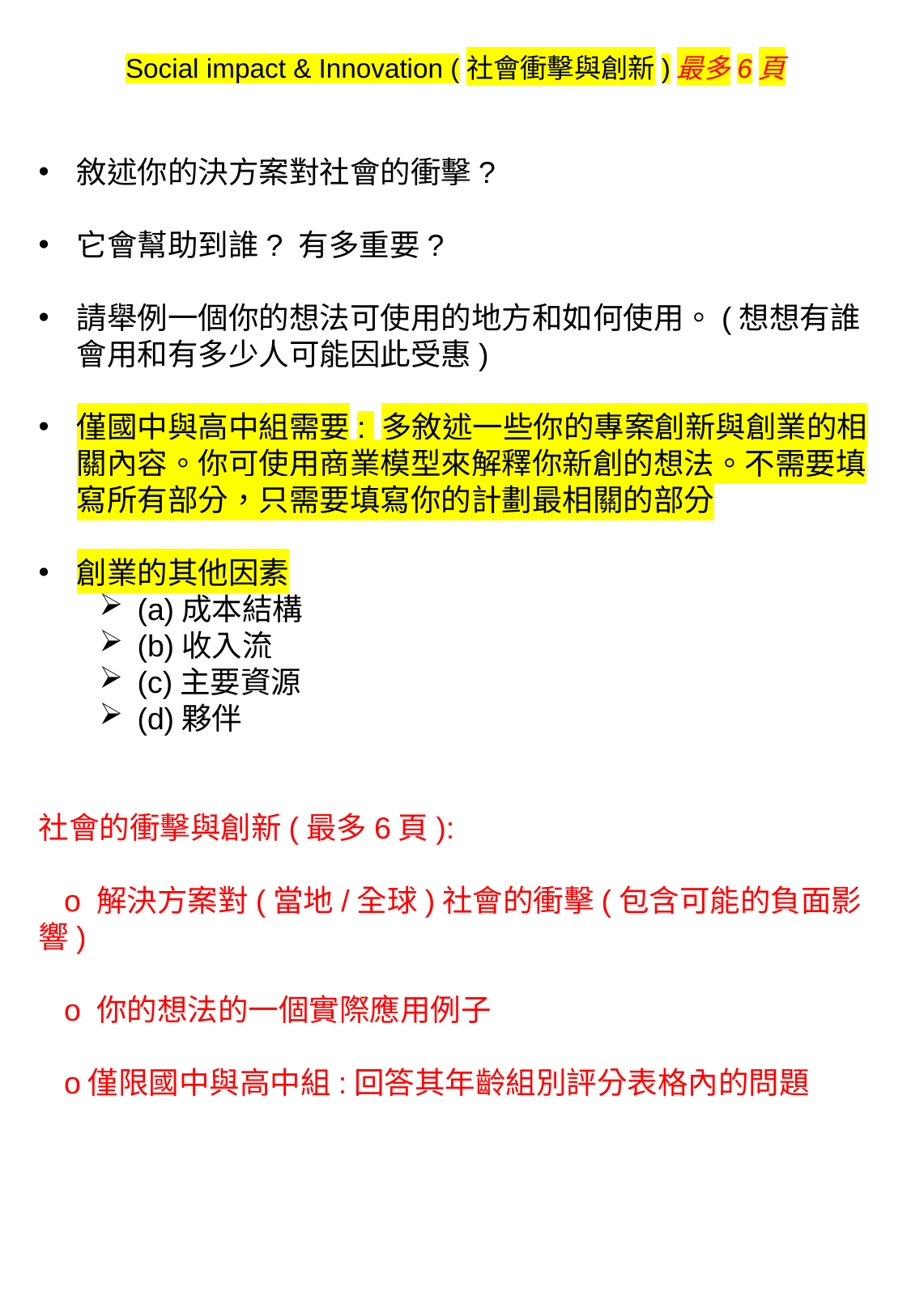

# Social impact & Innovation (社會衝擊與創新)最多6頁
敘述你的決方案對社會的衝擊?

它會幫助到誰? 有多重要?

請舉例一個你的想法可使用的地方和如何使用。(想想有誰會用和有多少人可能因此受惠)

僅國中與高中組需要: 多敘述一些你的專案創新與創業的相關內容。你可使用商業模型來解釋你新創的想法。不需要填寫所有部分，只需要填寫你的計劃最相關的部分

創業的其他因素
(a)成本結構
(b)收入流
(c)主要資源
(d)夥伴

社會的衝擊與創新(最多6頁):

   o 解決方案對(當地/全球)社會的衝擊(包含可能的負面影響)

   o 你的想法的一個實際應用例子

   o僅限國中與高中組:回答其年齡組別評分表格內的問題